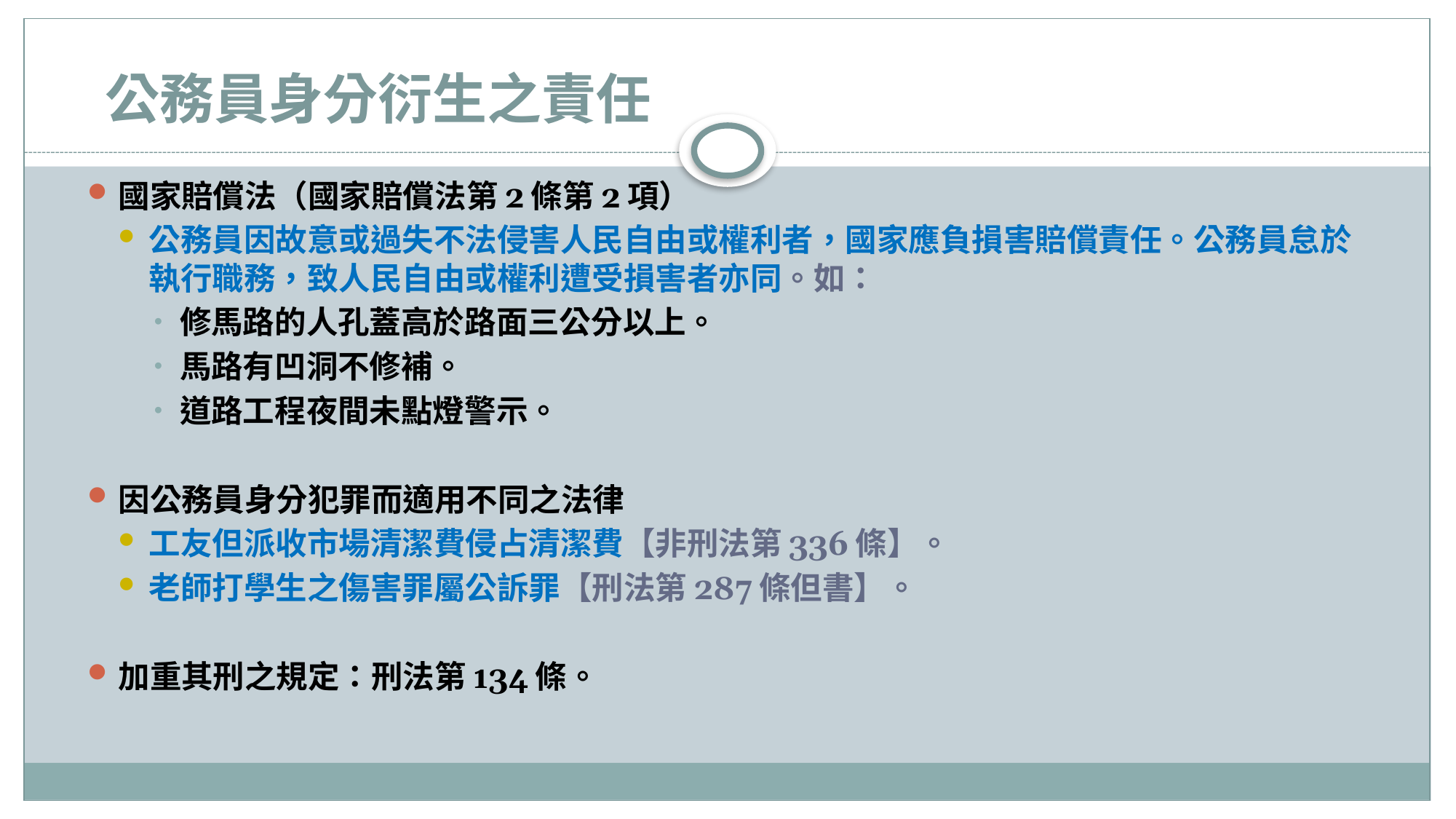

# 公務員身分衍生之責任
國家賠償法（國家賠償法第2條第2項）
公務員因故意或過失不法侵害人民自由或權利者，國家應負損害賠償責任。公務員怠於執行職務，致人民自由或權利遭受損害者亦同。如：
修馬路的人孔蓋高於路面三公分以上。
馬路有凹洞不修補。
道路工程夜間未點燈警示。

因公務員身分犯罪而適用不同之法律
工友但派收市場清潔費侵占清潔費【非刑法第336條】。
老師打學生之傷害罪屬公訴罪【刑法第287條但書】。

加重其刑之規定：刑法第134條。